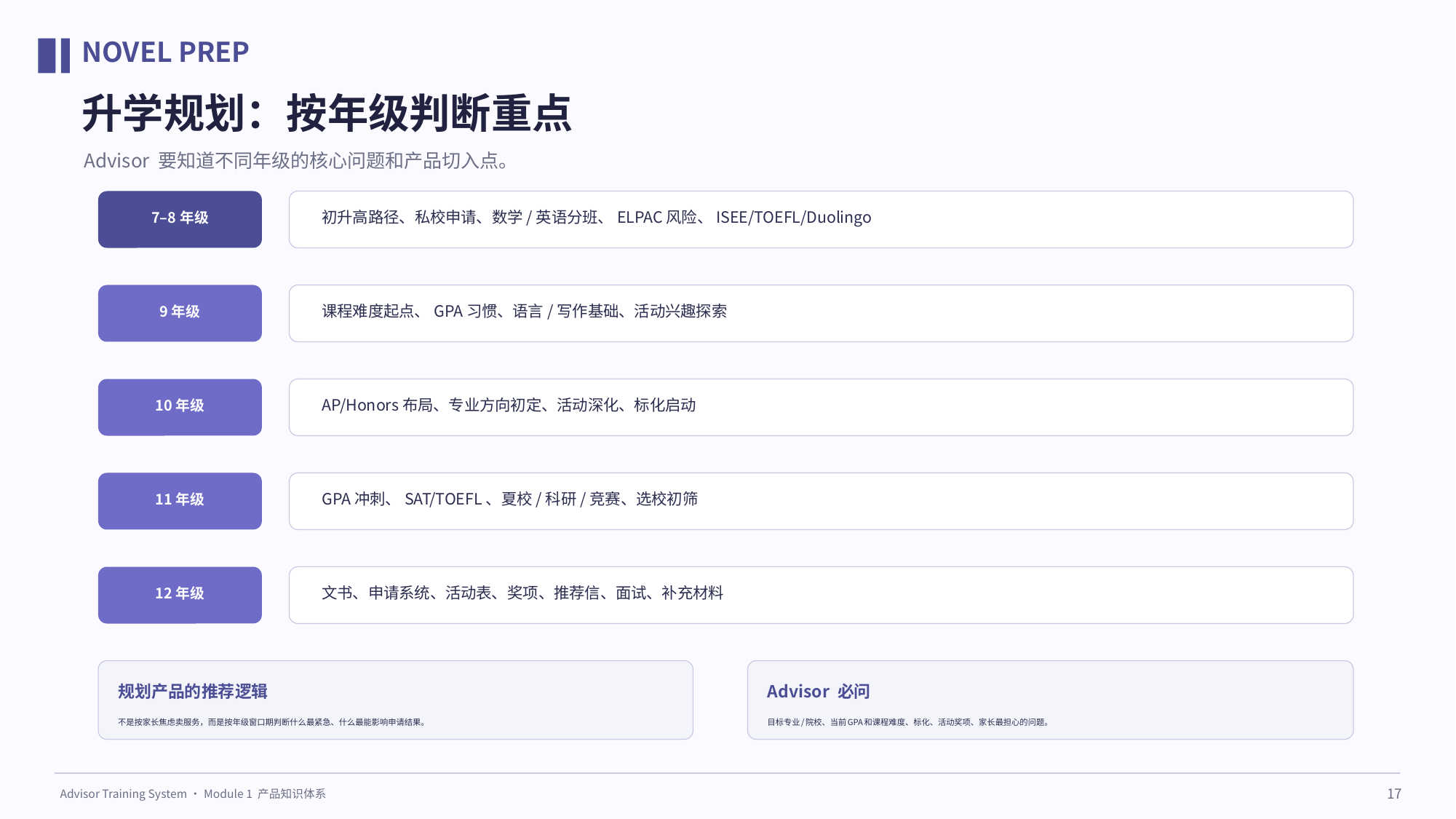

NOVEL PREP

升学规划：按年级判断重点
Advisor 要知道不同年级的核心问题和产品切入点。

初升高路径、私校申请、数学/英语分班、ELPAC风险、ISEE/TOEFL/Duolingo
7–8年级

课程难度起点、GPA习惯、语言/写作基础、活动兴趣探索
9年级

AP/Honors布局、专业方向初定、活动深化、标化启动
10年级

GPA冲刺、SAT/TOEFL、夏校/科研/竞赛、选校初筛
11年级

文书、申请系统、活动表、奖项、推荐信、面试、补充材料
12年级

规划产品的推荐逻辑
Advisor 必问
不是按家长焦虑卖服务，而是按年级窗口期判断什么最紧急、什么最能影响申请结果。
目标专业/院校、当前GPA和课程难度、标化、活动奖项、家长最担心的问题。

17
Advisor Training System · Module 1 产品知识体系